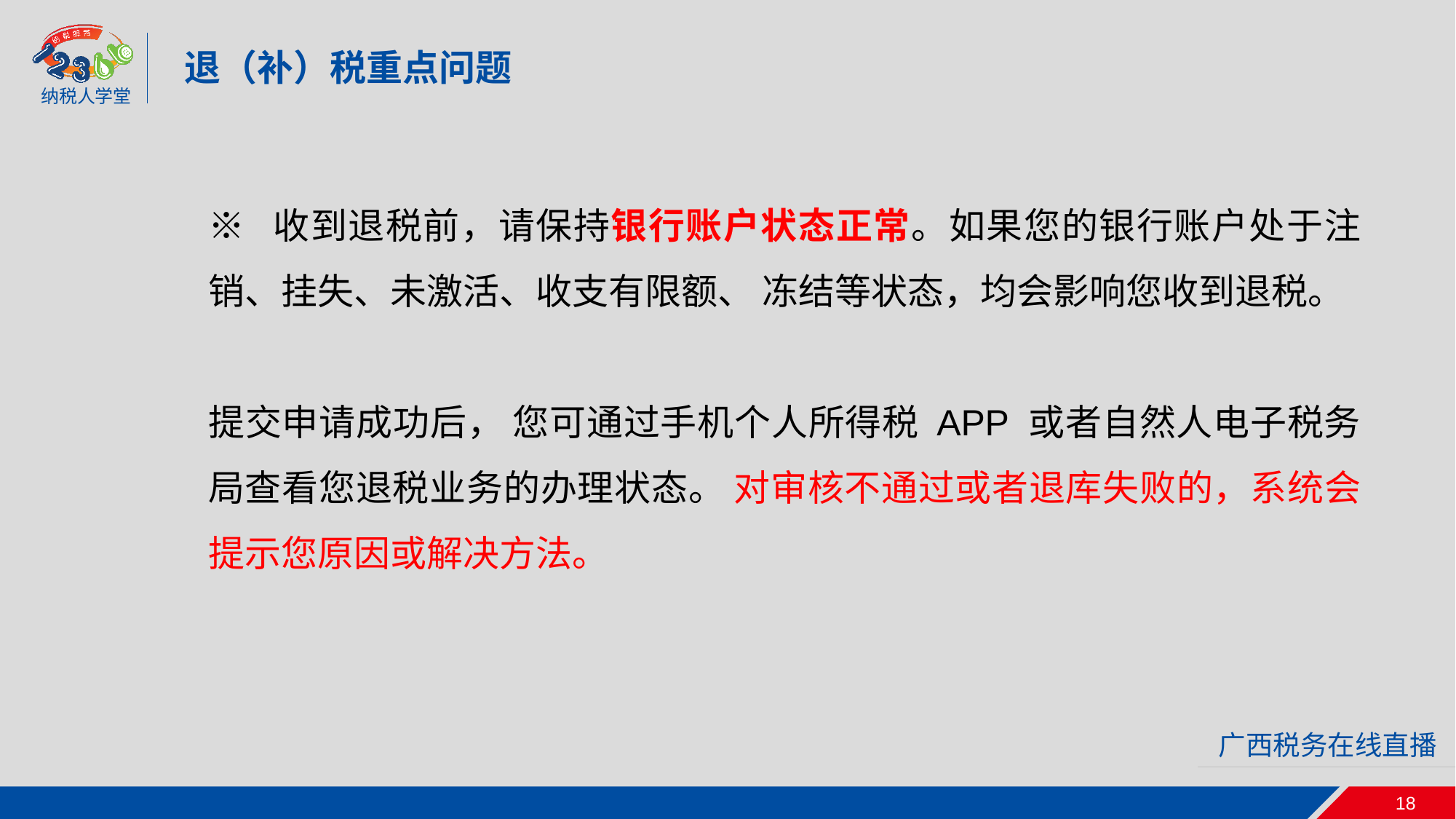

退（补）税重点问题

※  收到退税前，请保持银行账户状态正常。如果您的银行账户处于注销、挂失、未激活、收支有限额、 冻结等状态，均会影响您收到退税。

提交申请成功后， 您可通过手机个人所得税 APP 或者自然人电子税务局查看您退税业务的办理状态。 对审核不通过或者退库失败的，系统会提示您原因或解决方法。